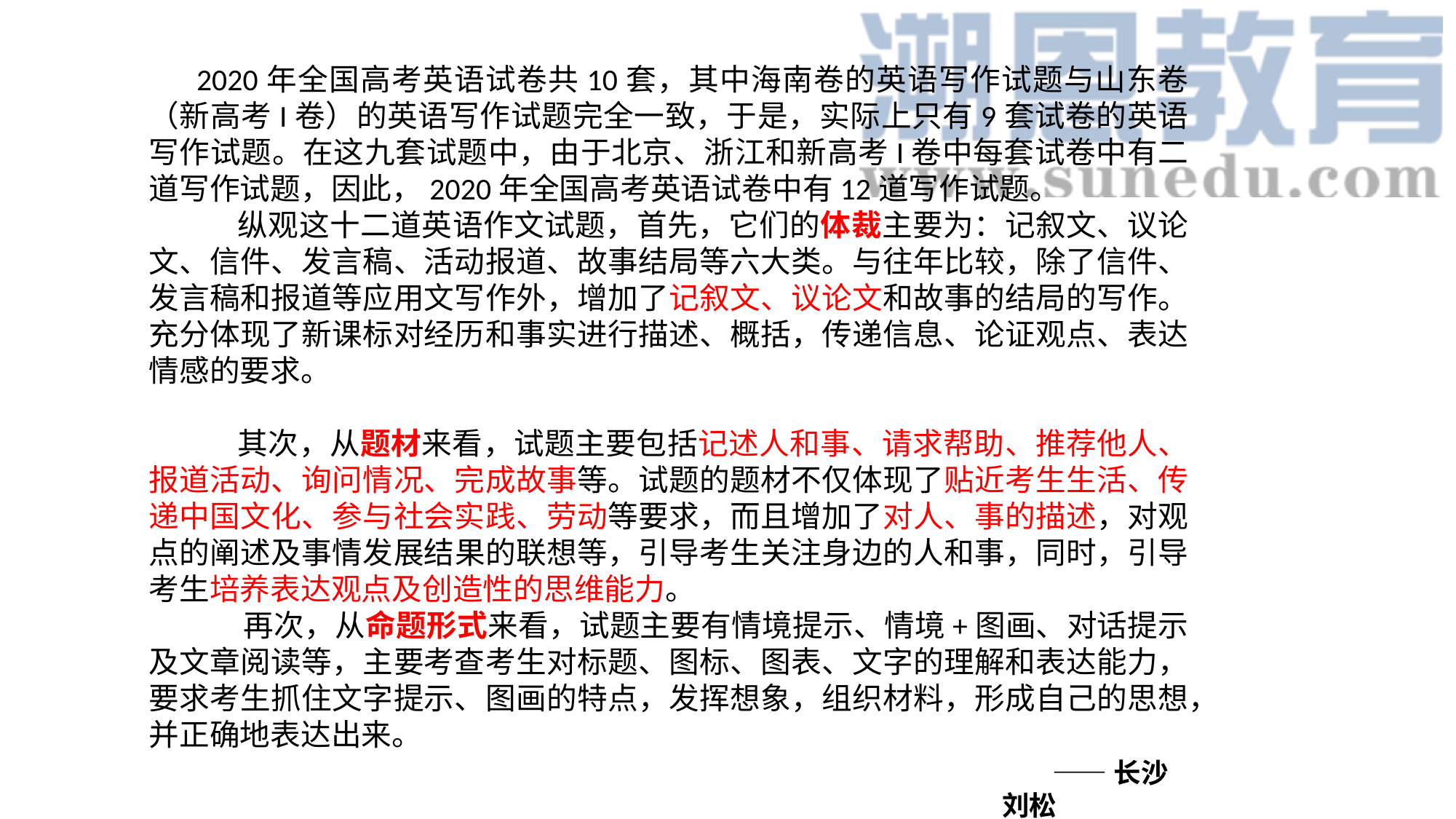

2020年全国高考英语试卷共10套，其中海南卷的英语写作试题与山东卷（新高考I卷）的英语写作试题完全一致，于是，实际上只有9套试卷的英语写作试题。在这九套试题中，由于北京、浙江和新高考I卷中每套试卷中有二道写作试题，因此，2020年全国高考英语试卷中有12道写作试题。
       纵观这十二道英语作文试题，首先，它们的体裁主要为：记叙文、议论文、信件、发言稿、活动报道、故事结局等六大类。与往年比较，除了信件、发言稿和报道等应用文写作外，增加了记叙文、议论文和故事的结局的写作。充分体现了新课标对经历和事实进行描述、概括，传递信息、论证观点、表达情感的要求。

       其次，从题材来看，试题主要包括记述人和事、请求帮助、推荐他人、报道活动、询问情况、完成故事等。试题的题材不仅体现了贴近考生生活、传递中国文化、参与社会实践、劳动等要求，而且增加了对人、事的描述，对观点的阐述及事情发展结果的联想等，引导考生关注身边的人和事，同时，引导考生培养表达观点及创造性的思维能力。
        再次，从命题形式来看，试题主要有情境提示、情境+图画、对话提示及文章阅读等，主要考查考生对标题、图标、图表、文字的理解和表达能力，要求考生抓住文字提示、图画的特点，发挥想象，组织材料，形成自己的思想，并正确地表达出来。
   ——长沙刘松